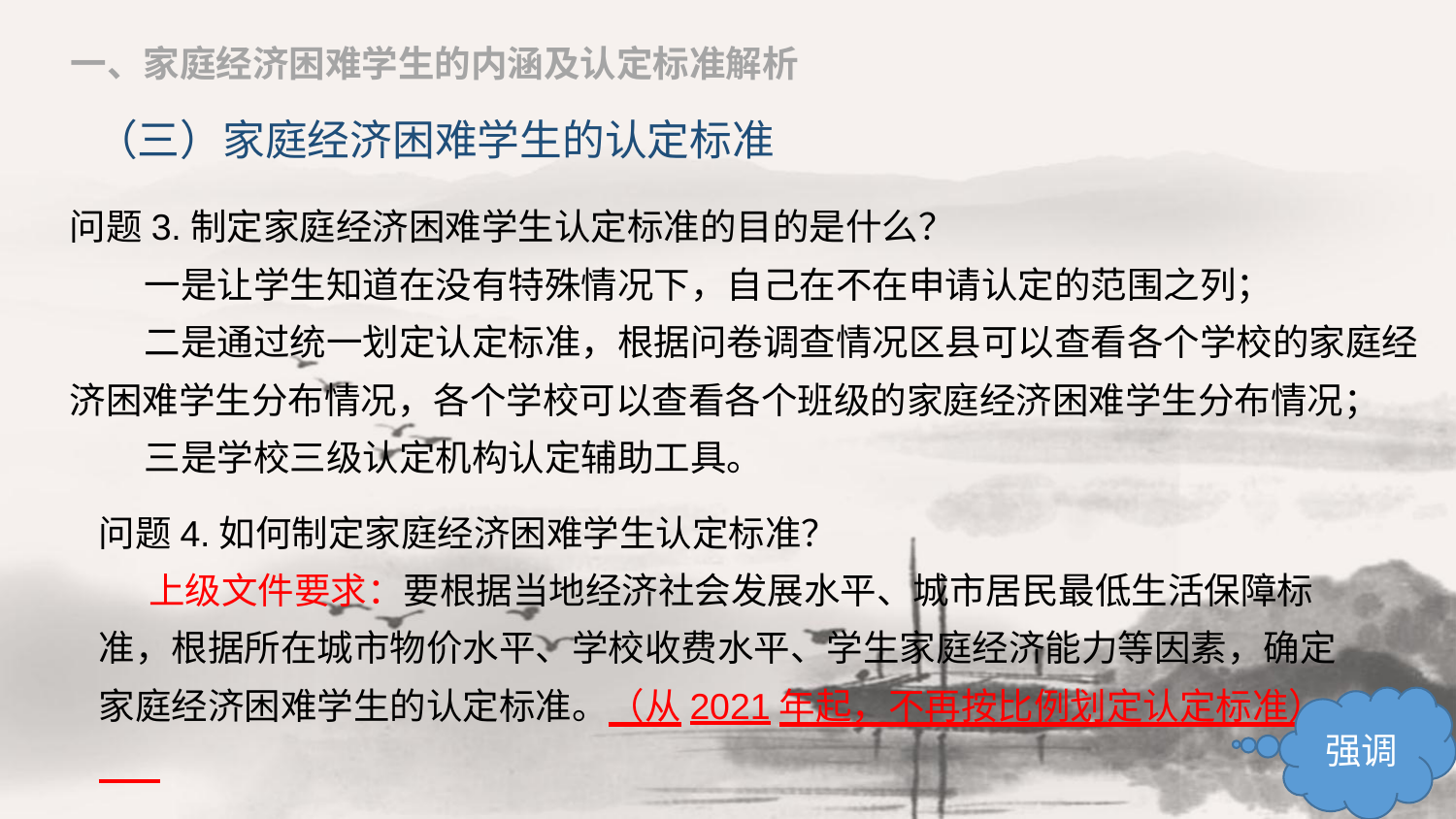

一、家庭经济困难学生的内涵及认定标准解析
（三）家庭经济困难学生的认定标准

问题3.制定家庭经济困难学生认定标准的目的是什么？
        一是让学生知道在没有特殊情况下，自己在不在申请认定的范围之列；
        二是通过统一划定认定标准，根据问卷调查情况区县可以查看各个学校的家庭经济困难学生分布情况，各个学校可以查看各个班级的家庭经济困难学生分布情况；
        三是学校三级认定机构认定辅助工具。
问题4.如何制定家庭经济困难学生认定标准？
     上级文件要求：要根据当地经济社会发展水平、城市居民最低生活保障标准，根据所在城市物价水平、学校收费水平、学生家庭经济能力等因素，确定家庭经济困难学生的认定标准。（从2021年起，不再按比例划定认定标准）

强调